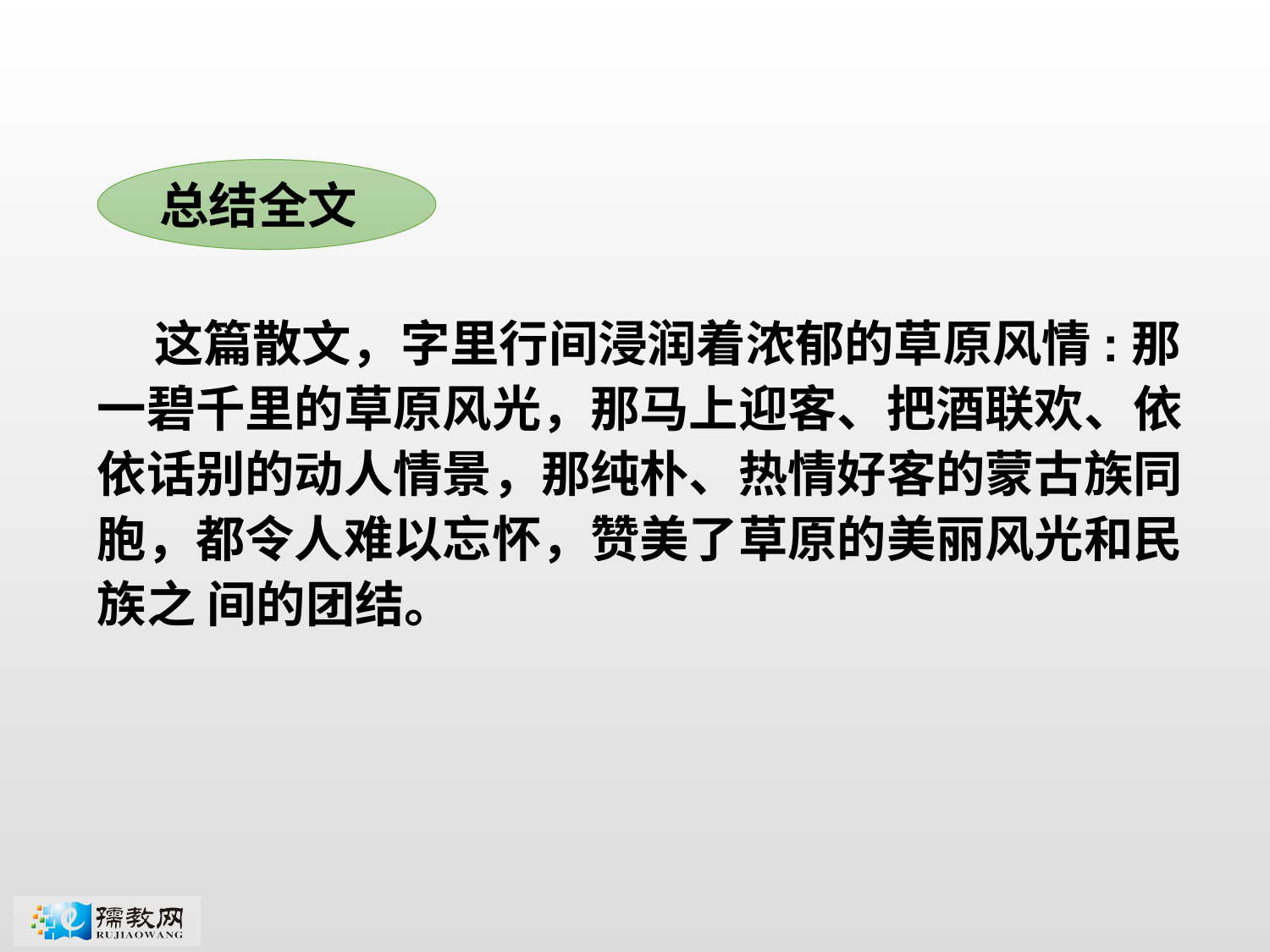

总结全文
    这篇散文，字里行间浸润着浓郁的草原风情:那一碧千里的草原风光，那马上迎客、把酒联欢、依依话别的动人情景，那纯朴、热情好客的蒙古族同胞，都令人难以忘怀，赞美了草原的美丽风光和民族之 间的团结。